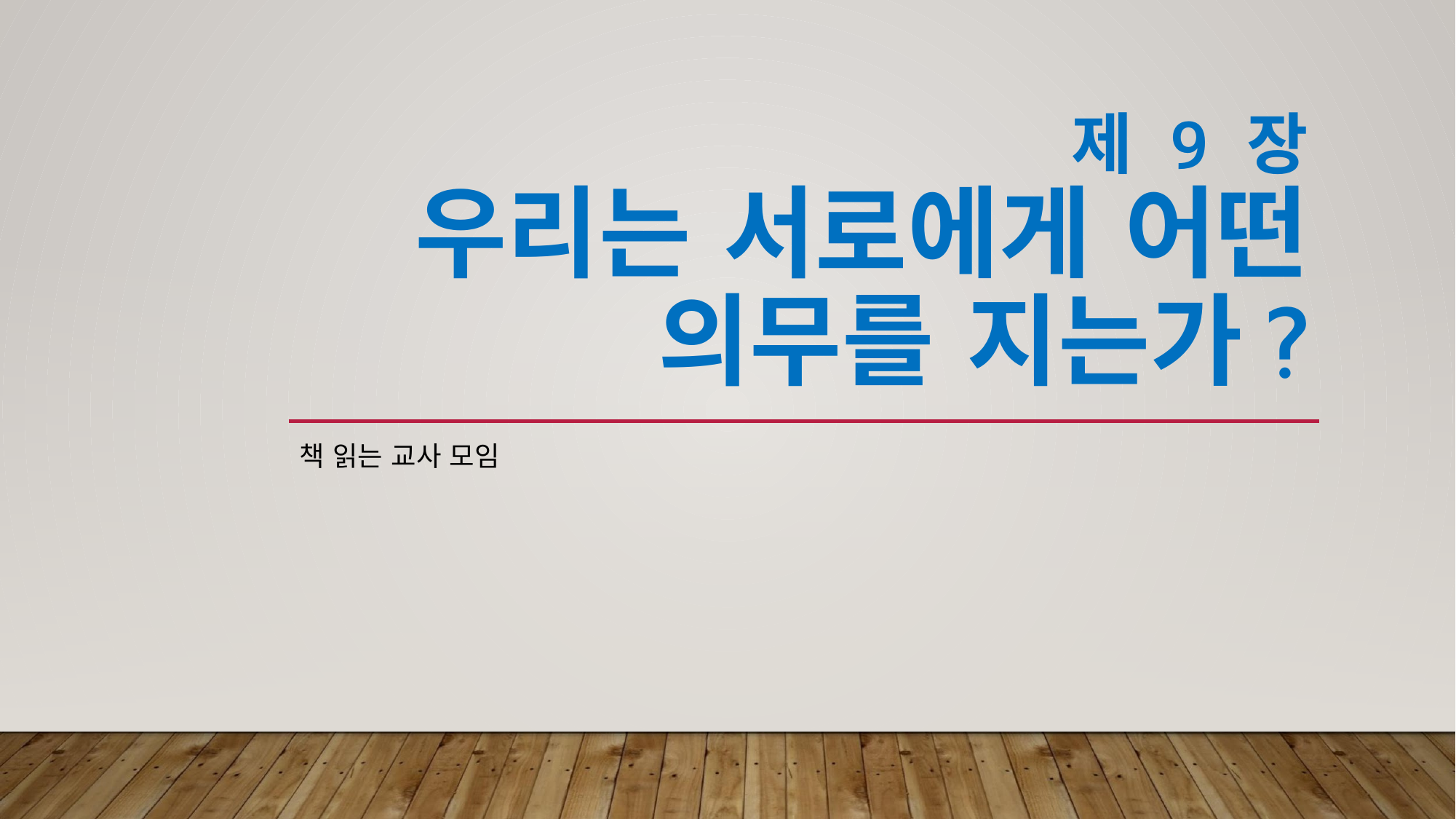

# 제 9 장 우리는 서로에게 어떤 의무를 지는가?
책 읽는 교사 모임